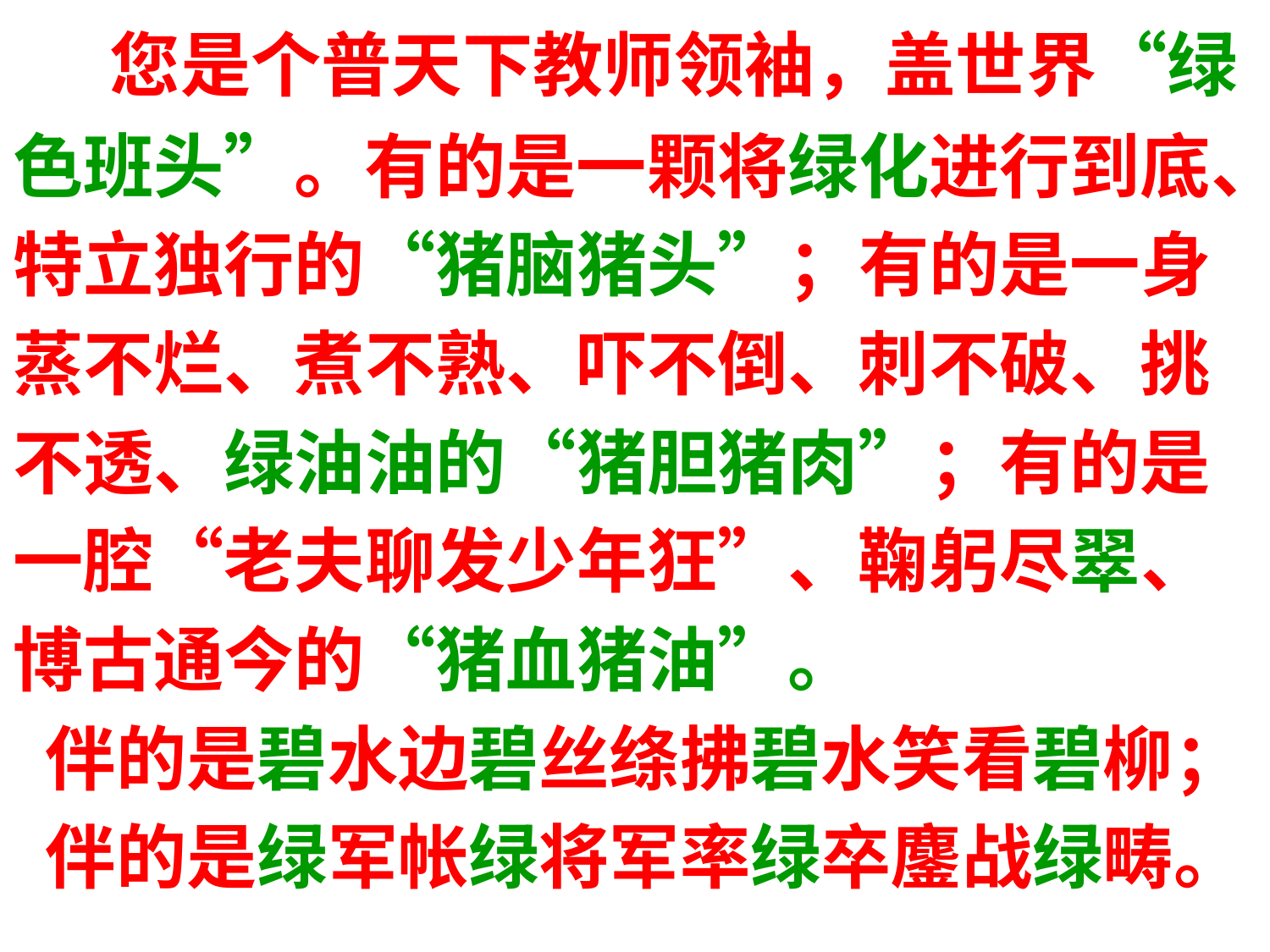

您是个普天下教师领袖，盖世界“绿
色班头”。有的是一颗将绿化进行到底、
特立独行的“猪脑猪头”；有的是一身
蒸不烂、煮不熟、吓不倒、刺不破、挑
不透、绿油油的“猪胆猪肉”；有的是
一腔“老夫聊发少年狂”、鞠躬尽翠、
博古通今的“猪血猪油”。
 伴的是碧水边碧丝绦拂碧水笑看碧柳；
 伴的是绿军帐绿将军率绿卒鏖战绿畴。